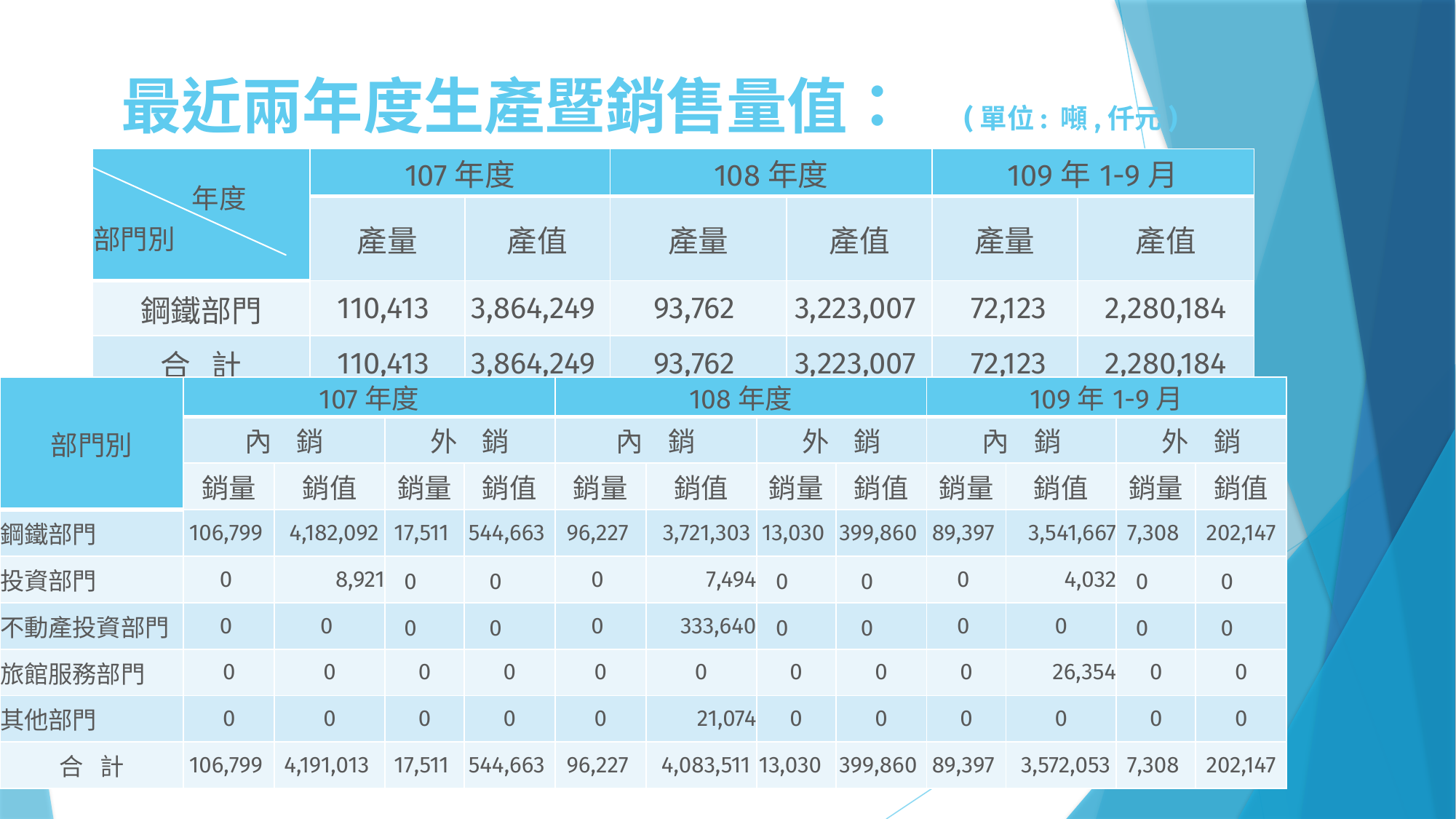

# 最近兩年度生產暨銷售量值：   (單位: 噸,仟元)
| 年度 部門別 | 107年度 |  | 108年度 |  | 109年1-9月 |  |
| --- | --- | --- | --- | --- | --- | --- |
|  | 產量 | 產值 | 產量 | 產值 | 產量 | 產值 |
| 鋼鐵部門 | 110,413 | 3,864,249 | 93,762 | 3,223,007 | 72,123 | 2,280,184 |
| 合 計 | 110,413 | 3,864,249 | 93,762 | 3,223,007 | 72,123 | 2,280,184 |

| 部門別 | 107年度 |  |  |  | 108年度 |  |  |  | 109年1-9月 |  |  |  |
| --- | --- | --- | --- | --- | --- | --- | --- | --- | --- | --- | --- | --- |
|  | 內 銷 |  | 外 銷 |  | 內 銷 |  | 外 銷 |  | 內 銷 |  | 外 銷 |  |
|  | 銷量 | 銷值 | 銷量 | 銷值 | 銷量 | 銷值 | 銷量 | 銷值 | 銷量 | 銷值 | 銷量 | 銷值 |
| 鋼鐵部門 | 106,799 | 4,182,092 | 17,511 | 544,663 | 96,227 | 3,721,303 | 13,030 | 399,860 | 89,397 | 3,541,667 | 7,308 | 202,147 |
| 投資部門 | 0 | 8,921 | 0 | 0 | 0 | 7,494 | 0 | 0 | 0 | 4,032 | 0 | 0 |
| 不動產投資部門 | 0 | 0 | 0 | 0 | 0 | 333,640 | 0 | 0 | 0 | 0 | 0 | 0 |
| 旅館服務部門 | 0 | 0 | 0 | 0 | 0 | 0 | 0 | 0 | 0 | 26,354 | 0 | 0 |
| 其他部門 | 0 | 0 | 0 | 0 | 0 | 21,074 | 0 | 0 | 0 | 0 | 0 | 0 |
| 合 計 | 106,799 | 4,191,013 | 17,511 | 544,663 | 96,227 | 4,083,511 | 13,030 | 399,860 | 89,397 | 3,572,053 | 7,308 | 202,147 |